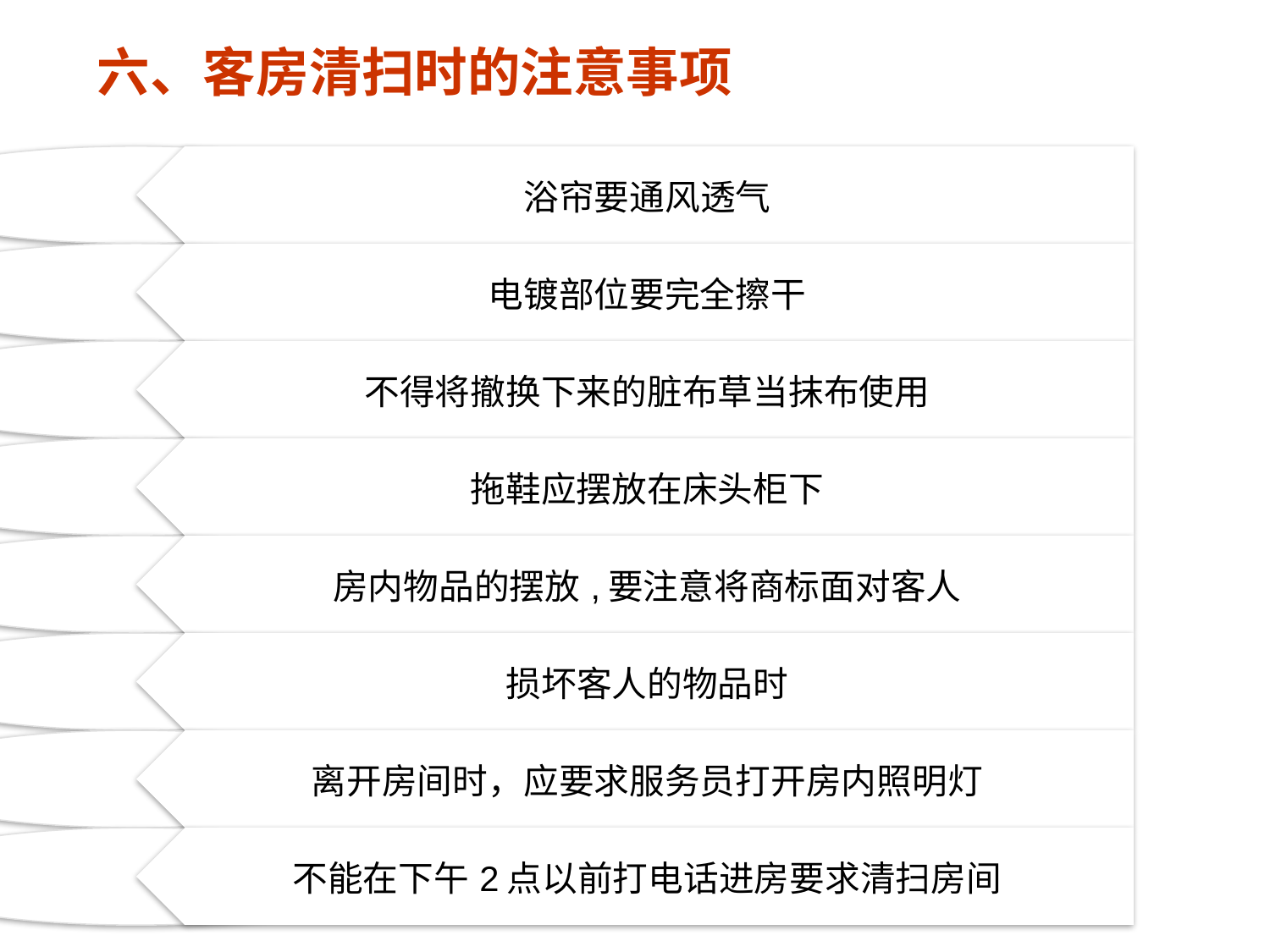

六、客房清扫时的注意事项
浴帘要通风透气
电镀部位要完全擦干
不得将撤换下来的脏布草当抹布使用
拖鞋应摆放在床头柜下
房内物品的摆放,要注意将商标面对客人
损坏客人的物品时
离开房间时，应要求服务员打开房内照明灯
不能在下午2点以前打电话进房要求清扫房间